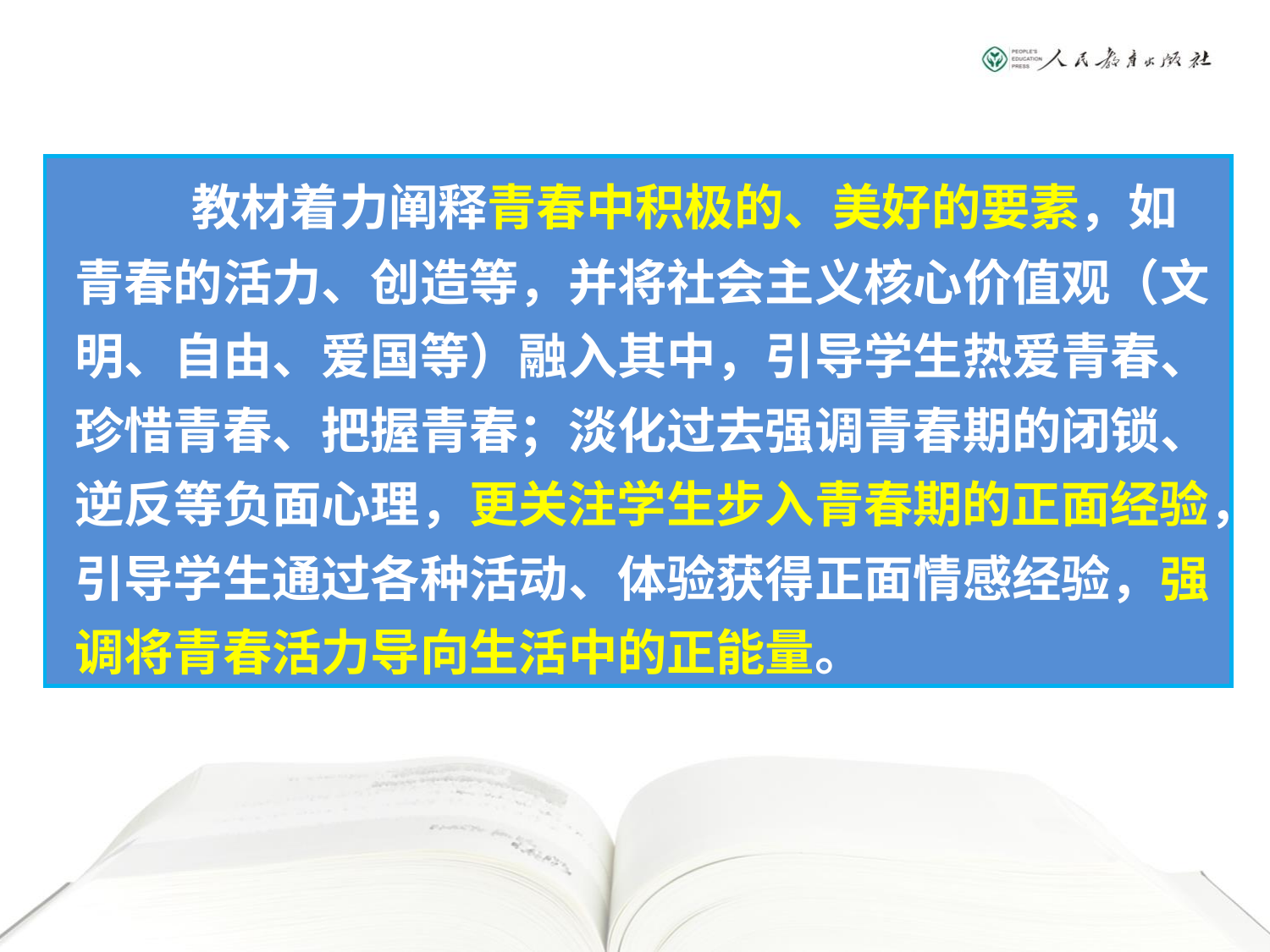

教材着力阐释青春中积极的、美好的要素，如青春的活力、创造等，并将社会主义核心价值观（文明、自由、爱国等）融入其中，引导学生热爱青春、珍惜青春、把握青春；淡化过去强调青春期的闭锁、逆反等负面心理，更关注学生步入青春期的正面经验，引导学生通过各种活动、体验获得正面情感经验，强调将青春活力导向生活中的正能量。